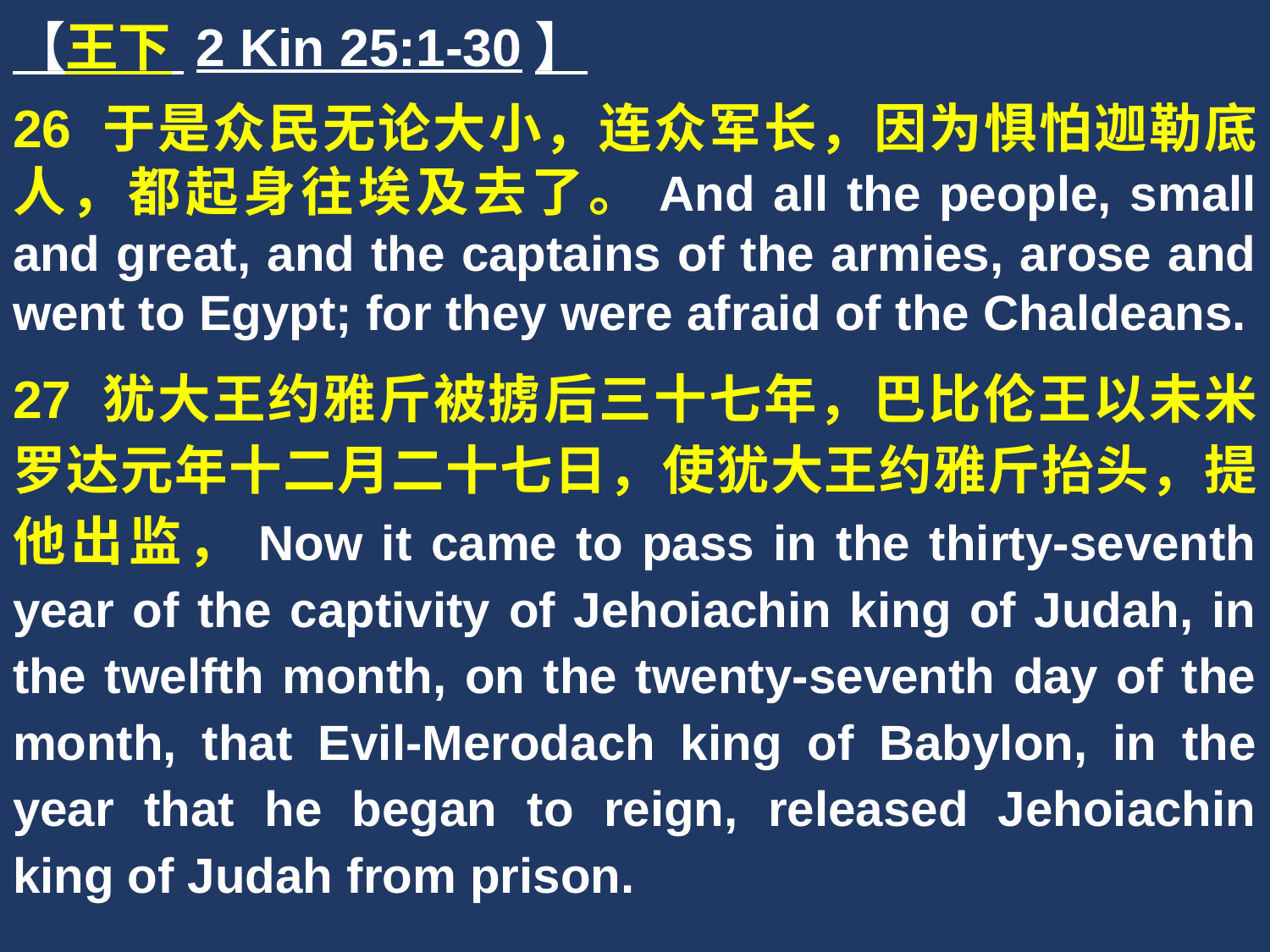

【王下 2 Kin 25:1-30】
26 于是众民无论大小，连众军长，因为惧怕迦勒底人，都起身往埃及去了。And all the people, small and great, and the captains of the armies, arose and went to Egypt; for they were afraid of the Chaldeans.
27 犹大王约雅斤被掳后三十七年，巴比伦王以未米罗达元年十二月二十七日，使犹大王约雅斤抬头，提他出监，Now it came to pass in the thirty-seventh year of the captivity of Jehoiachin king of Judah, in the twelfth month, on the twenty-seventh day of the month, that Evil-Merodach king of Babylon, in the year that he began to reign, released Jehoiachin king of Judah from prison.